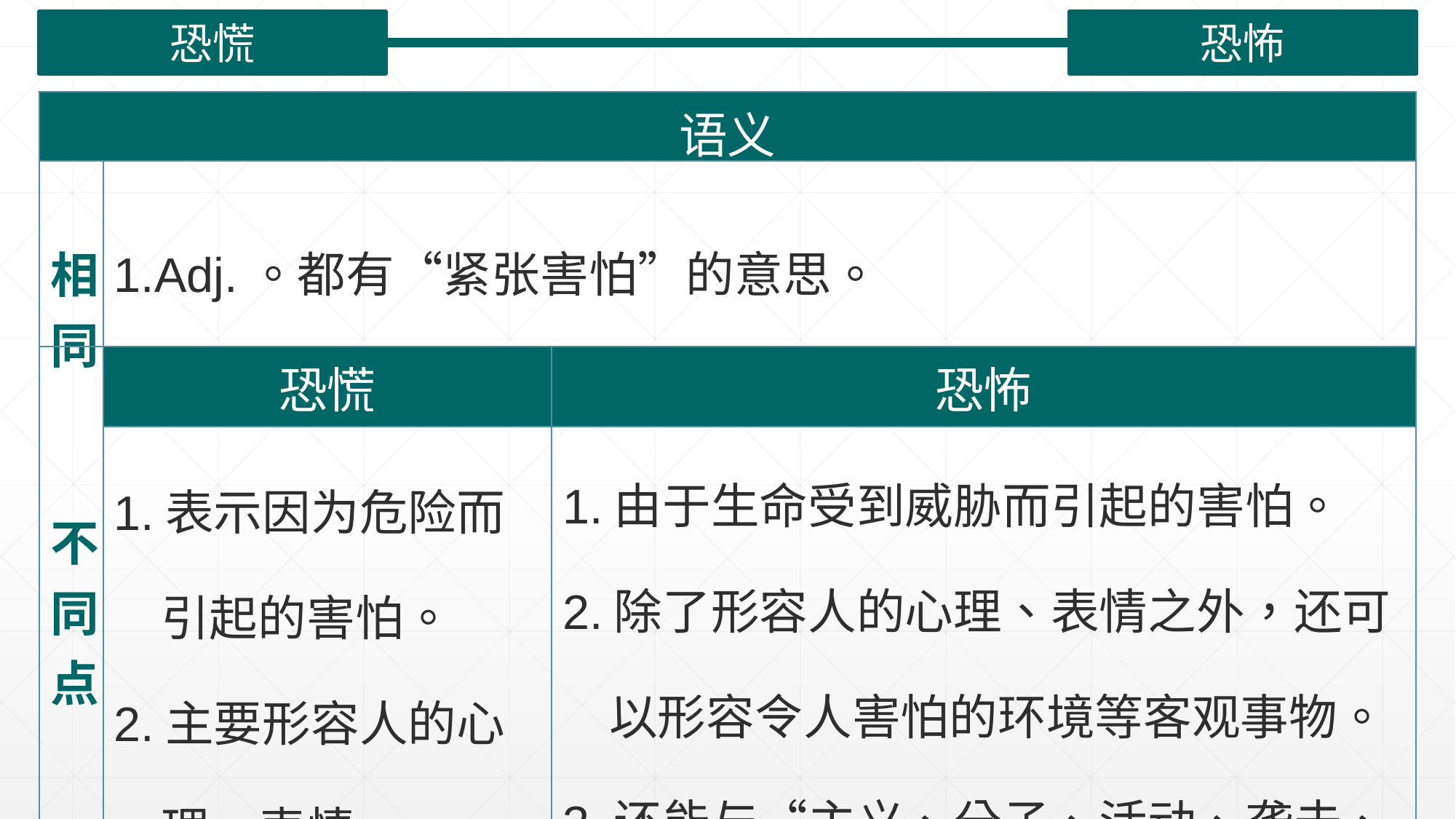

恐慌
恐怖
| 语义 |  |  |
| --- | --- | --- |
| 相同 | 1.Adj.。都有“紧张害怕”的意思。 |  |
| 不同点 | 恐慌 | 恐怖 |
|  | 1.表示因为危险而 引起的害怕。 2.主要形容人的心 理、表情 | 1.由于生命受到威胁而引起的害怕。 2.除了形容人的心理、表情之外，还可 以形容令人害怕的环境等客观事物。 3.还能与“主义、分子、活动、袭击、 事件、电影、小说”等词语搭配使用。 |
|  |
| --- |